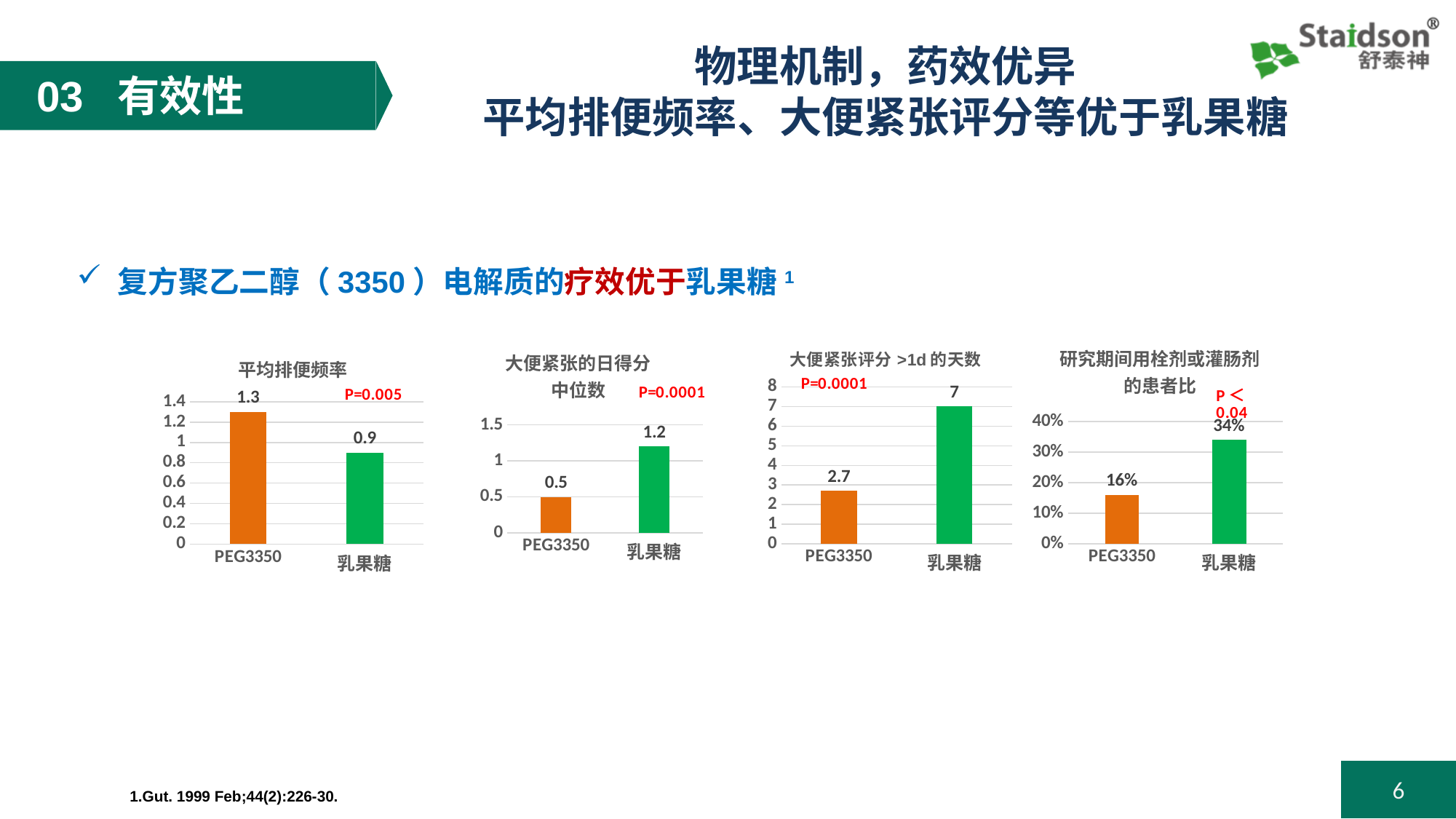

物理机制，药效优异
平均排便频率、大便紧张评分等优于乳果糖

03  有效性
复方聚乙二醇（3350）电解质的疗效优于乳果糖1

### Chart: 大便紧张评分>1d的天数

| Category | 评分大于1得天数 |
|---|---|
| PEG3350 | 2.7 |
| 乳果糖 | 7.0 |

### Chart: 大便紧张的日得分
中位数

| Category | 大便拉伤得日得分中位数 |
|---|---|
| PEG3350 | 0.5 |
| 乳果糖 | 1.2 |

### Chart: 研究期间用栓剂或灌肠剂的患者比

| Category | 研究期间用栓剂或灌肠剂得患者比 |
|---|---|
| PEG3350 | 0.16 |
| 乳果糖 | 0.34 |

### Chart:

| Category | 平均排便频率 |
|---|---|
| PEG3350 | 1.3 |
| 乳果糖 | 0.9 |
1.Gut. 1999 Feb;44(2):226-30.